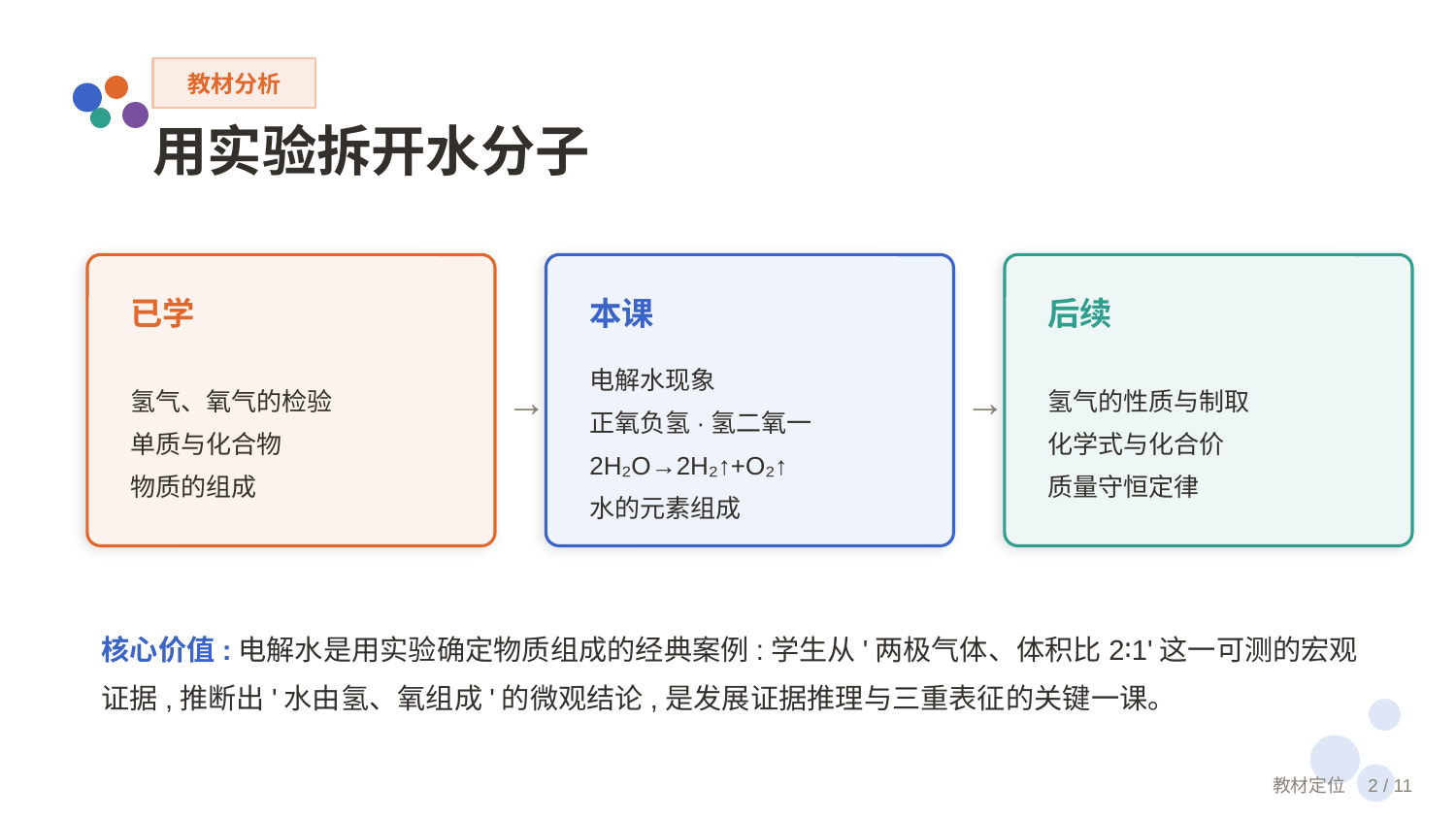

教材分析

用实验拆开水分子

已学
本课
后续
氢气、氧气的检验
单质与化合物
物质的组成
电解水现象
正氧负氢·氢二氧一
2H₂O→2H₂↑+O₂↑
水的元素组成
氢气的性质与制取
化学式与化合价
质量守恒定律
→
→
核心价值:电解水是用实验确定物质组成的经典案例:学生从'两极气体、体积比2∶1'这一可测的宏观证据,推断出'水由氢、氧组成'的微观结论,是发展证据推理与三重表征的关键一课。

教材定位　2 / 11